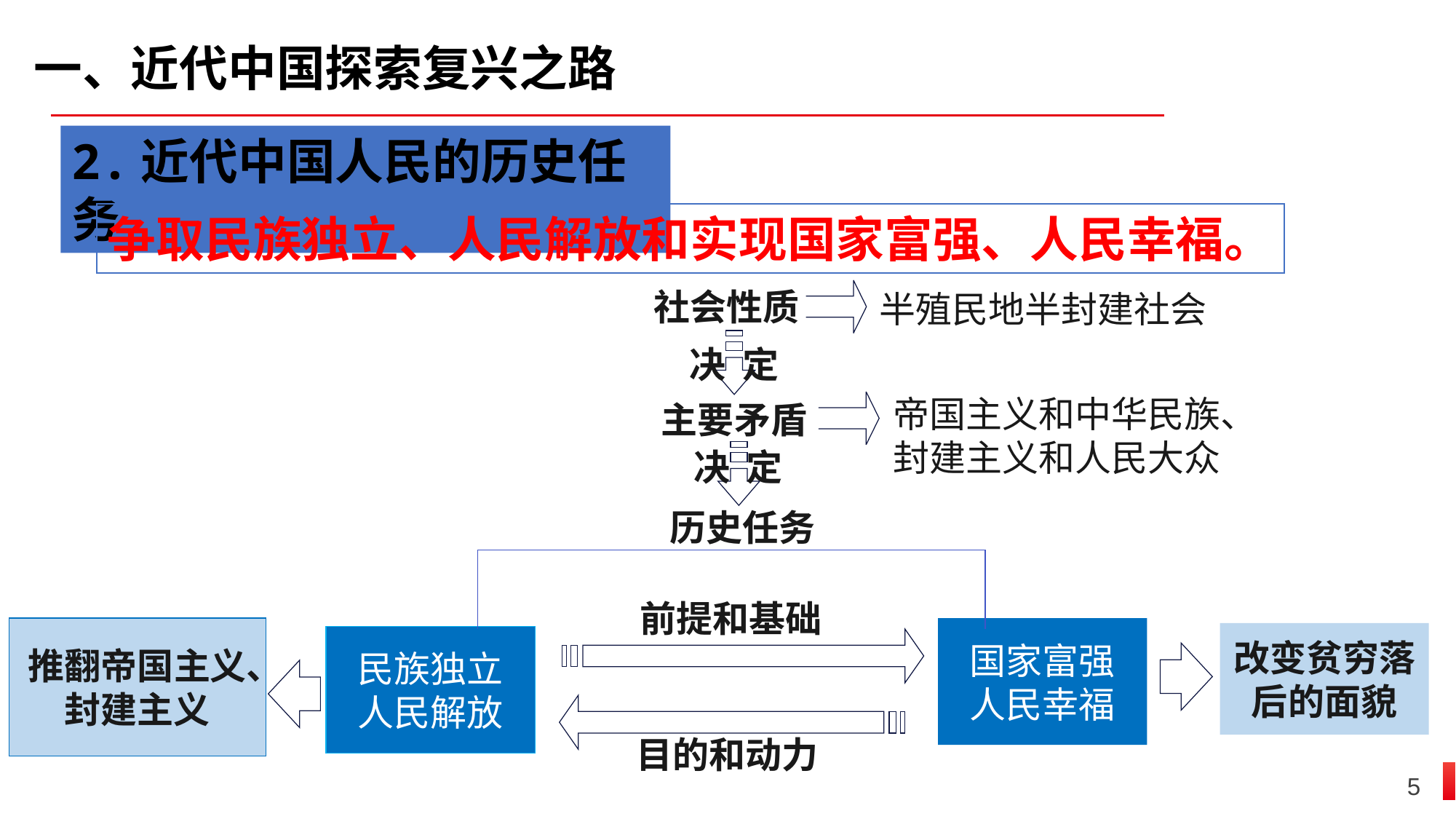

一、近代中国探索复兴之路
2.近代中国人民的历史任务
争取民族独立、人民解放和实现国家富强、人民幸福。
社会性质

半殖民地半封建社会

决  定
主要矛盾
帝国主义和中华民族、
封建主义和人民大众

决  定

历史任务
前提和基础
推翻帝国主义、封建主义
国家富强
人民幸福
改变贫穷落后的面貌
民族独立
人民解放

目的和动力